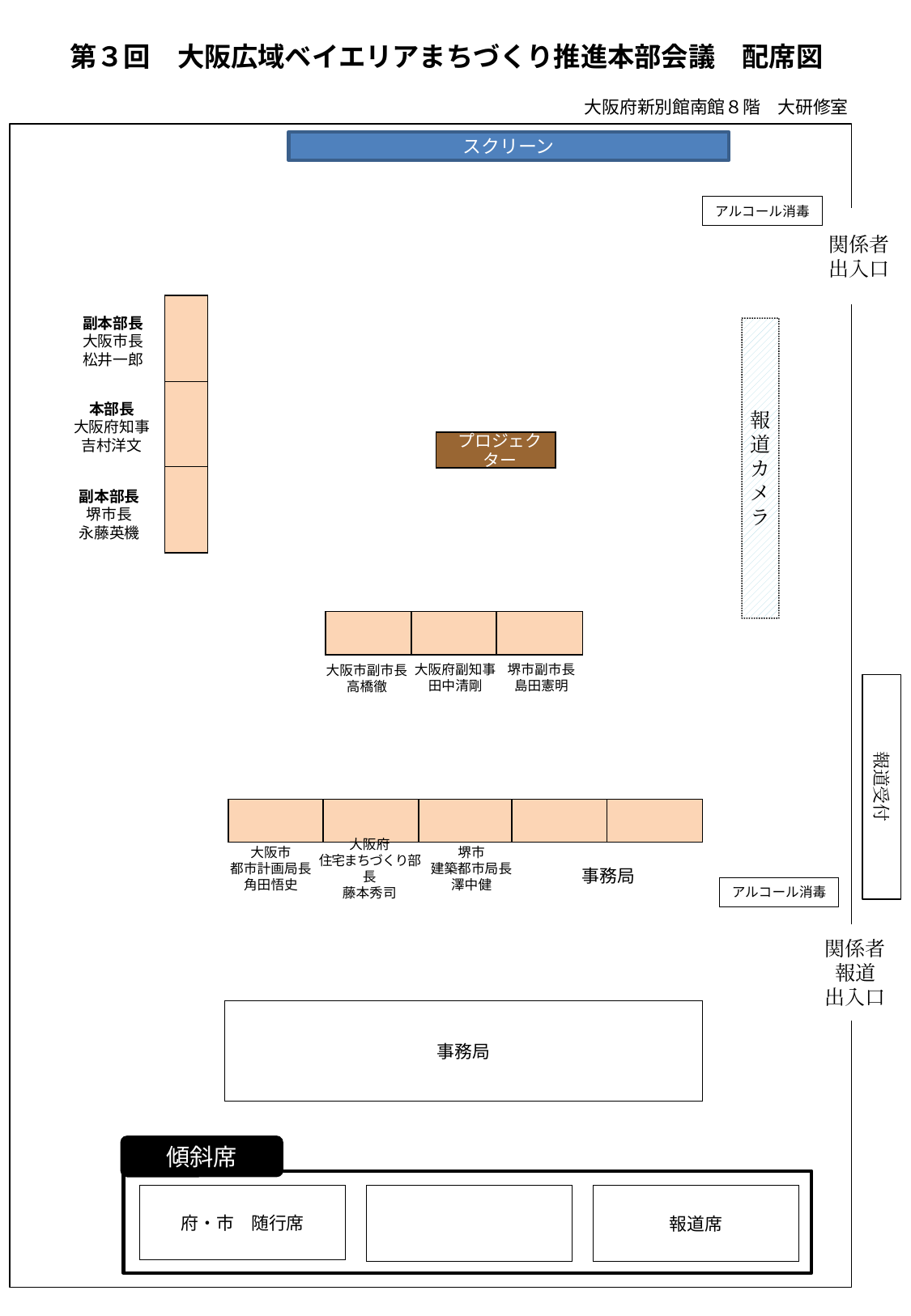

第３回　大阪広域ベイエリアまちづくり推進本部会議　配席図
大阪府新別館南館８階　大研修室

スクリーン
アルコール消毒
関係者
出入口
副本部長
大阪市長
松井一郎

本部長
大阪府知事
吉村洋文

プロジェクター
報道カメラ
副本部長
堺市長
永藤英機

大阪市副市長
高橋徹
大阪府副知事
田中清剛
堺市副市長
島田憲明
報道受付

大阪市
都市計画局長
角田悟史
大阪府
住宅まちづくり部長
藤本秀司
堺市
建築都市局長
澤中健
事務局
アルコール消毒
関係者
報道
出入口
事務局
傾斜席

府・市　随行席

報道席